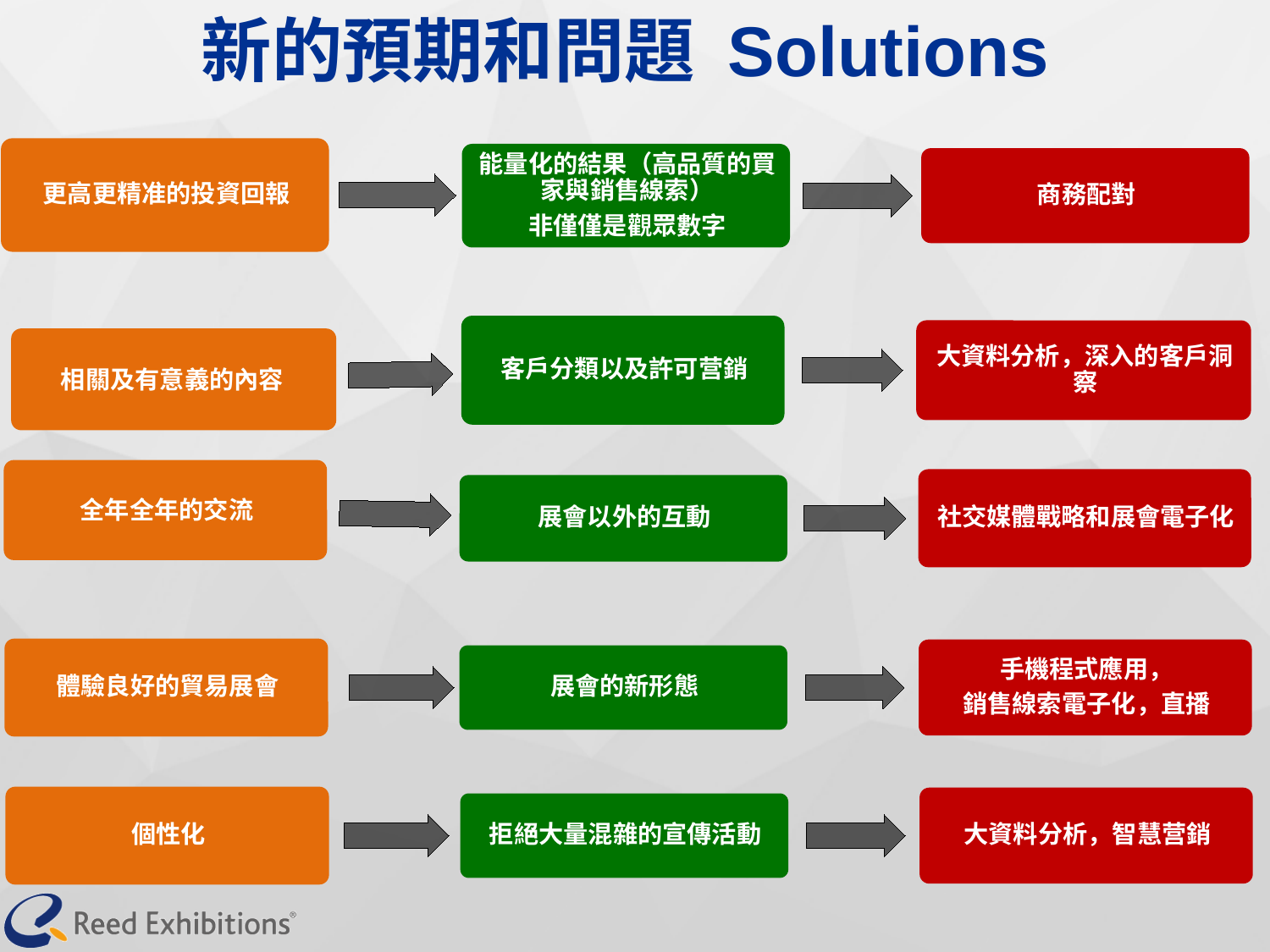

新的預期和問題 Solutions
更高更精准的投資回報

能量化的結果（高品質的買家與銷售線索）
非僅僅是觀眾數字

商務配對

相關及有意義的內容

客戶分類以及許可营銷

大資料分析，深入的客戶洞察

全年全年的交流

展會以外的互動

社交媒體戰略和展會電子化
體驗良好的貿易展會

展會的新形態

手機程式應用，
銷售線索電子化，直播
個性化

拒絕大量混雜的宣傳活動

大資料分析，智慧营銷